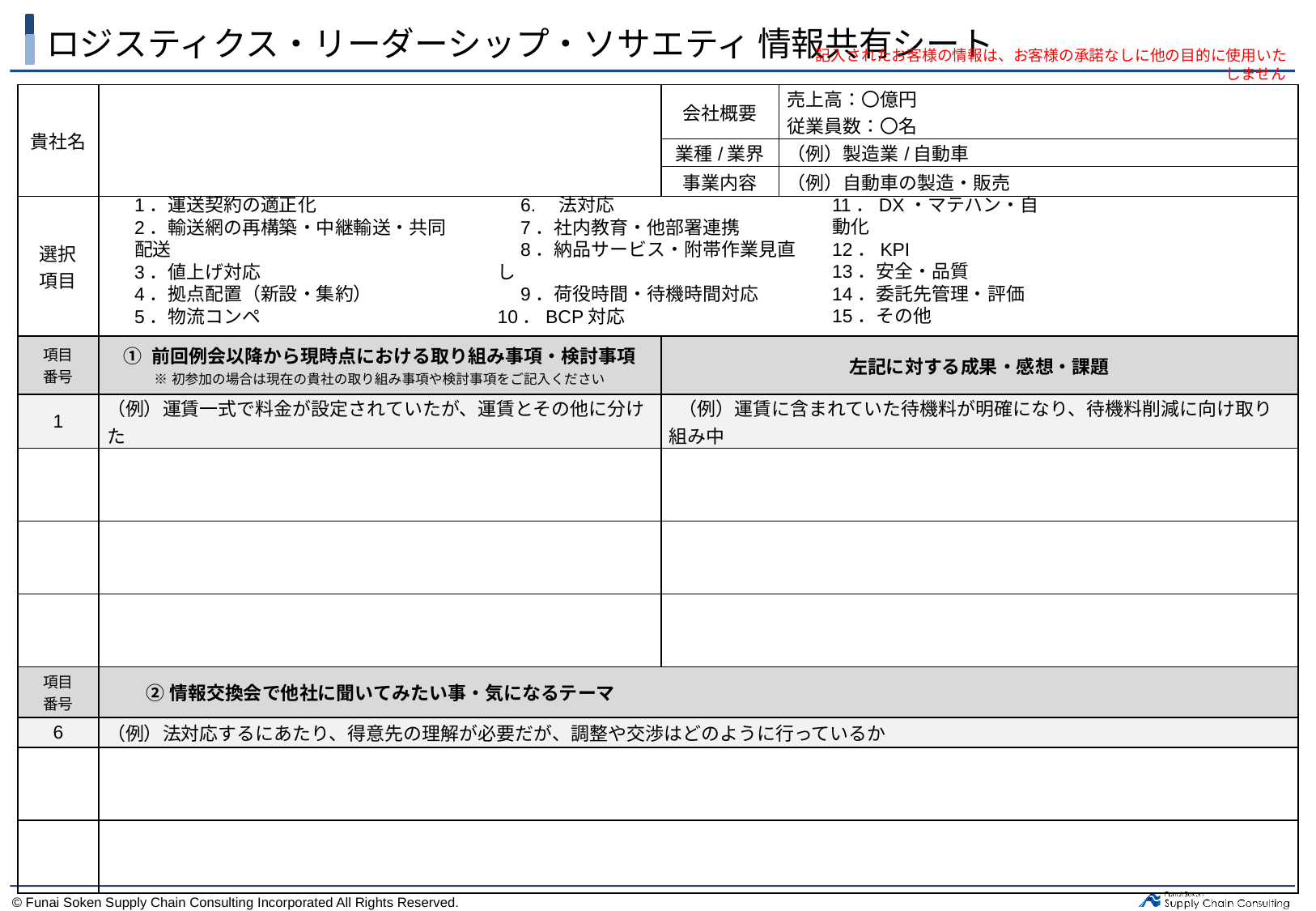

# ロジスティクス・リーダーシップ・ソサエティ 情報共有シート
記入されたお客様の情報は、お客様の承諾なしに他の目的に使用いたしません

| 貴社名 |  | 会社概要 | 売上高：〇億円　　　 従業員数：〇名 |
| --- | --- | --- | --- |
|  |  | 業種/業界 | （例）製造業/自動車 |
|  |  | 事業内容 | （例）自動車の製造・販売 |
| 選択 項目 |  |  |  |
| 項目 番号 | ➀ 前回例会以降から現時点における取り組み事項・検討事項 ※初参加の場合は現在の貴社の取り組み事項や検討事項をご記入ください | 左記に対する成果・感想・課題 |  |
| 1 | （例）運賃一式で料金が設定されていたが、運賃とその他に分けた | （例）運賃に含まれていた待機料が明確になり、待機料削減に向け取り組み中 |  |
|  |  |  |  |
|  |  |  |  |
|  |  |  |  |
| 項目 番号 | ➁ 情報交換会で他社に聞いてみたい事・気になるテーマ |  |  |
| 6 | （例）法対応するにあたり、得意先の理解が必要だが、調整や交渉はどのように行っているか |  |  |
|  |  |  |  |
|  |  |  |  |
11．DX・マテハン・自動化
12．KPI
13．安全・品質
14．委託先管理・評価
15．その他
1．運送契約の適正化
2．輸送網の再構築・中継輸送・共同配送
3．値上げ対応
4．拠点配置（新設・集約）
5．物流コンペ
　6.　法対応
　7．社内教育・他部署連携
　8．納品サービス・附帯作業見直し
　9．荷役時間・待機時間対応
10．BCP対応